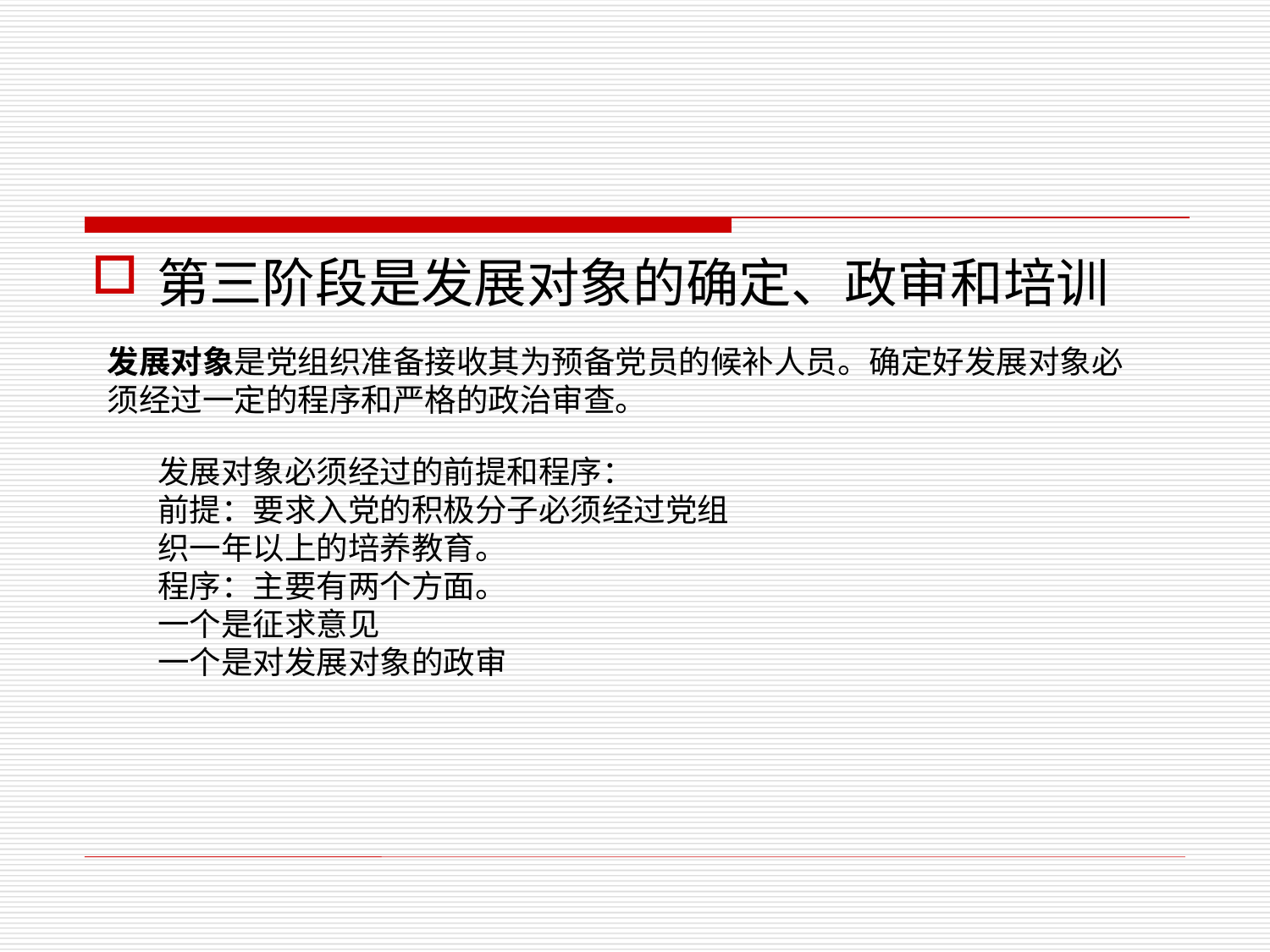

第三阶段是发展对象的确定、政审和培训
发展对象是党组织准备接收其为预备党员的候补人员。确定好发展对象必须经过一定的程序和严格的政治审查。
发展对象必须经过的前提和程序：
前提：要求入党的积极分子必须经过党组织一年以上的培养教育。
程序：主要有两个方面。
一个是征求意见
一个是对发展对象的政审